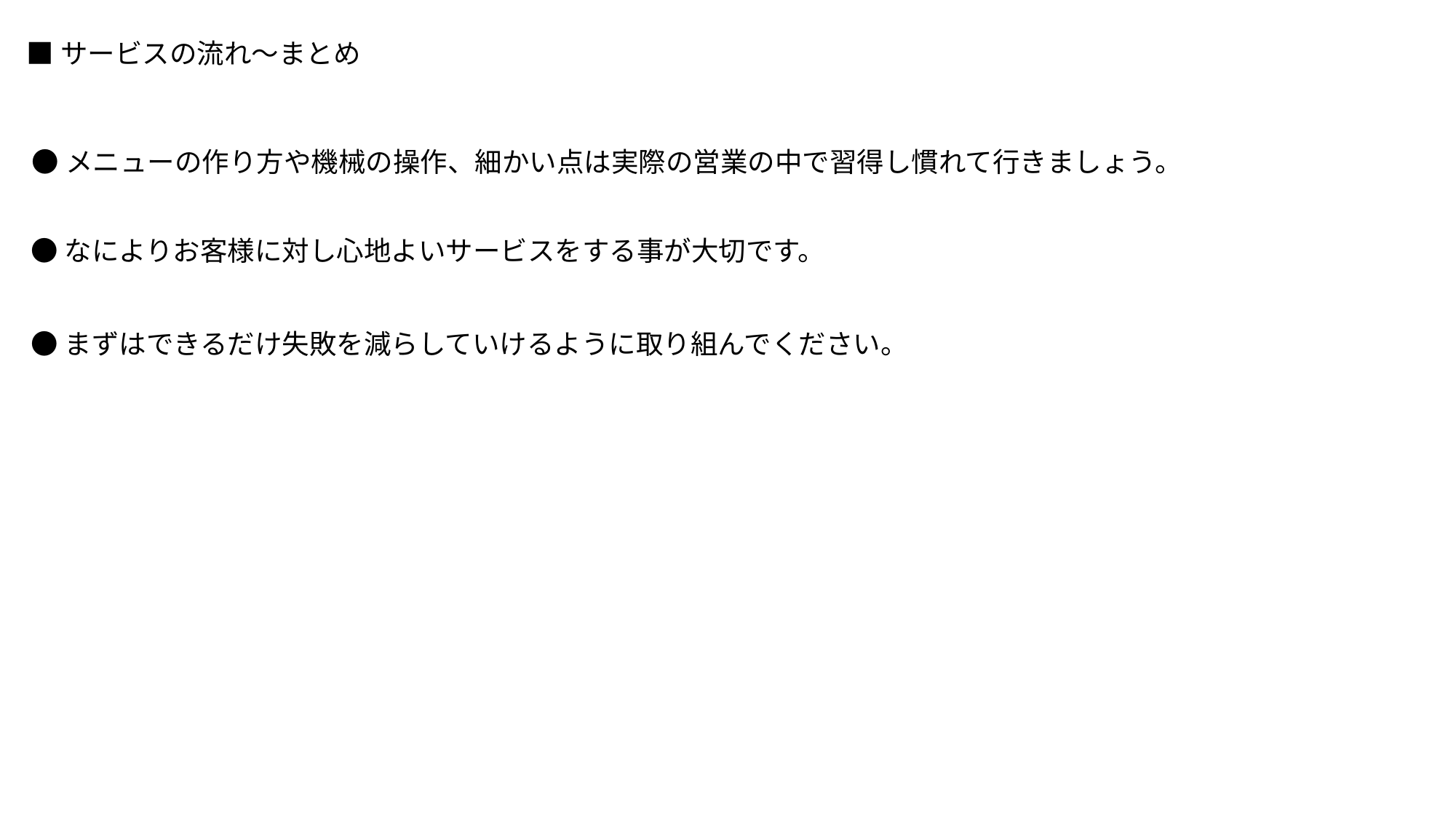

■サービスの流れ〜まとめ
●メニューの作り方や機械の操作、細かい点は実際の営業の中で習得し慣れて行きましょう。
●なによりお客様に対し心地よいサービスをする事が大切です。
●まずはできるだけ失敗を減らしていけるように取り組んでください。